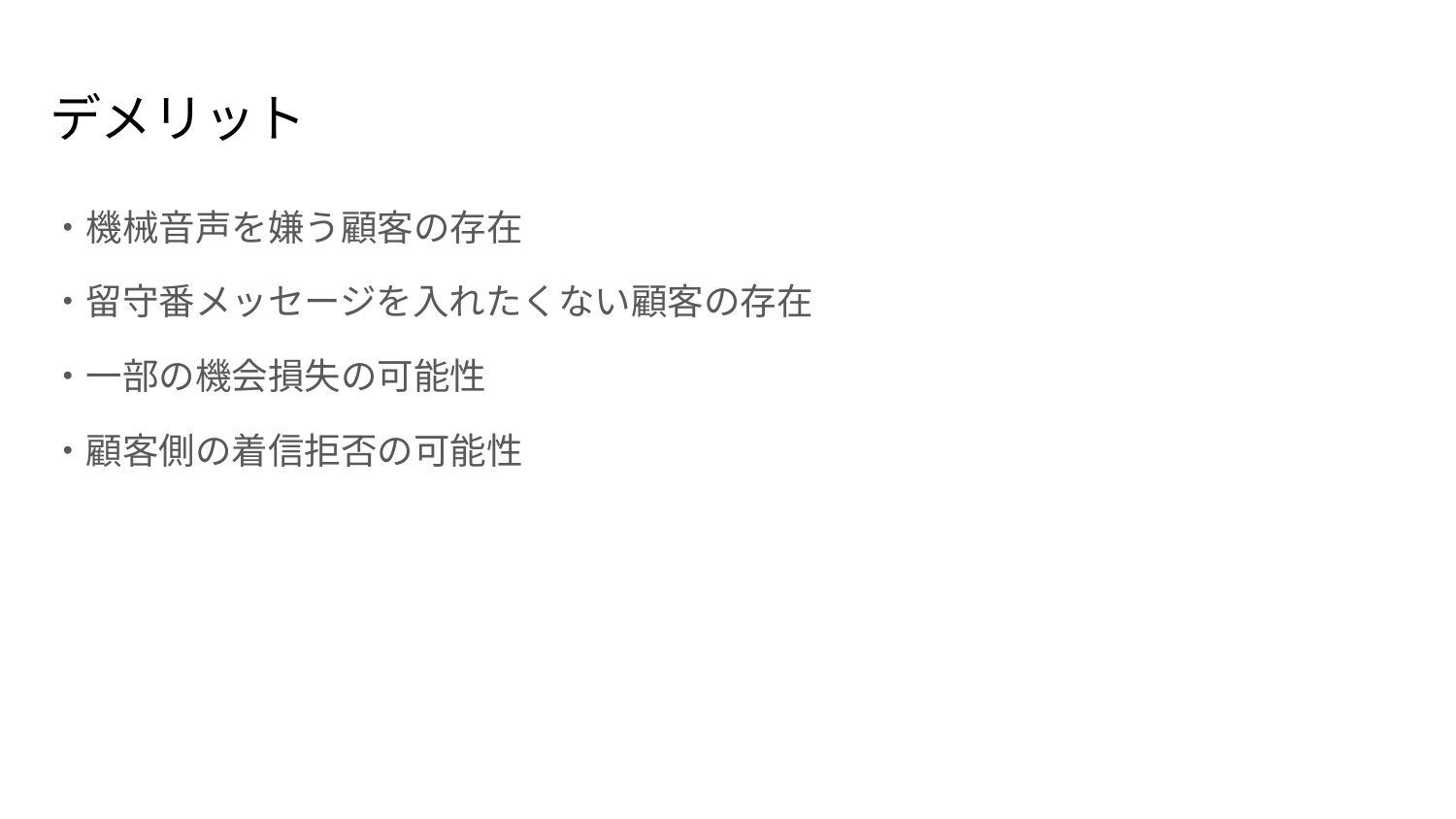

# デメリット
・機械音声を嫌う顧客の存在
・留守番メッセージを入れたくない顧客の存在
・一部の機会損失の可能性
・顧客側の着信拒否の可能性